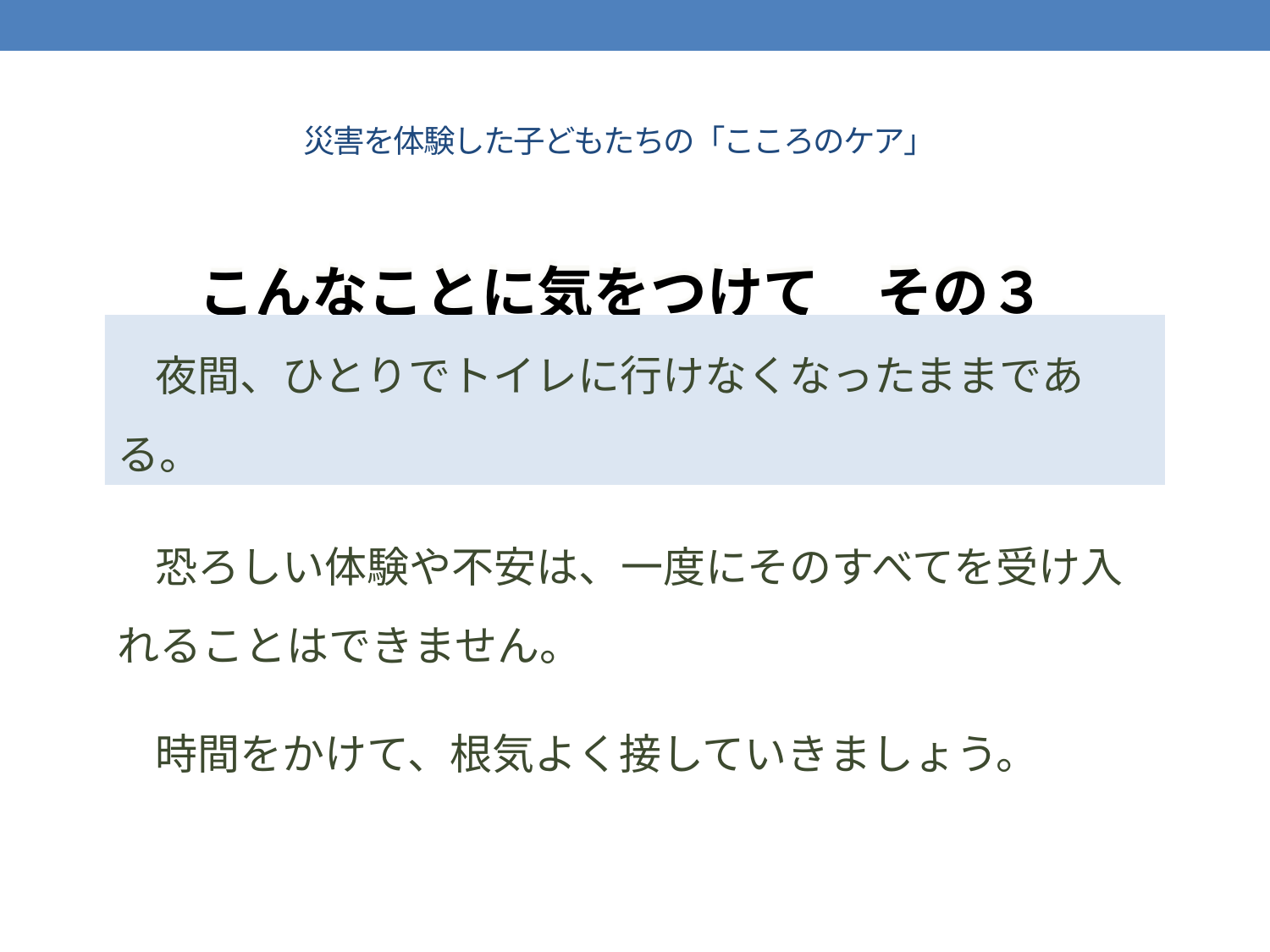

# 災害を体験した子どもたちの「こころのケア」
こんなことに気をつけて　その３
夜間、ひとりでトイレに行けなくなったままである。
恐ろしい体験や不安は、一度にそのすべてを受け入れることはできません。
時間をかけて、根気よく接していきましょう。